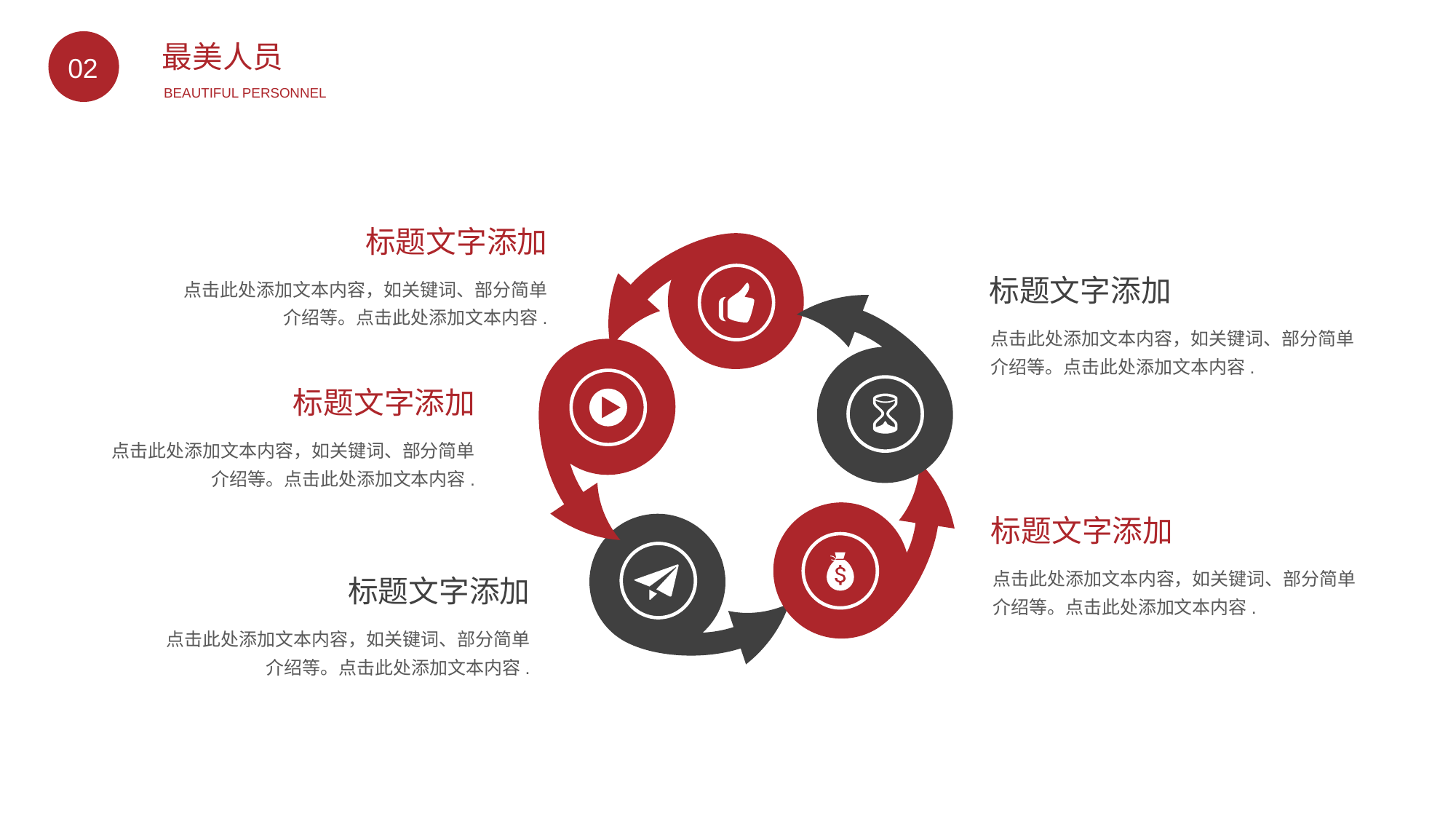

BY YUSHEN

最美人员
02
BEAUTIFUL PERSONNEL
标题文字添加
点击此处添加文本内容，如关键词、部分简单介绍等。点击此处添加文本内容.

标题文字添加
点击此处添加文本内容，如关键词、部分简单介绍等。点击此处添加文本内容.
标题文字添加
点击此处添加文本内容，如关键词、部分简单介绍等。点击此处添加文本内容.
标题文字添加
点击此处添加文本内容，如关键词、部分简单介绍等。点击此处添加文本内容.
标题文字添加
点击此处添加文本内容，如关键词、部分简单介绍等。点击此处添加文本内容.